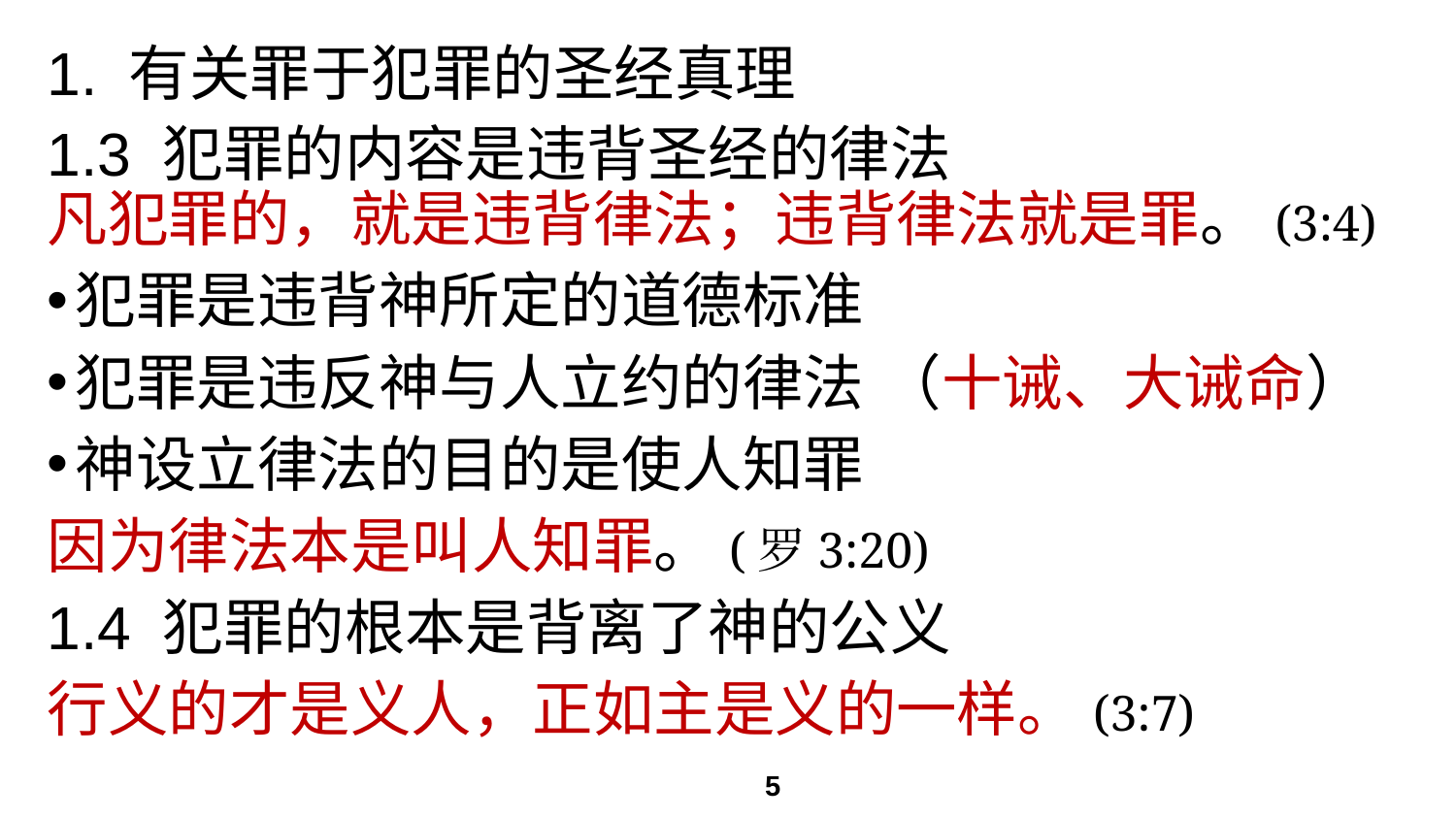

# 1. 有关罪于犯罪的圣经真理
1.3 犯罪的内容是违背圣经的律法
凡犯罪的，就是违背律法；违背律法就是罪。(3:4)
犯罪是违背神所定的道德标准
犯罪是违反神与人立约的律法 （十诫、大诫命）
神设立律法的目的是使人知罪
因为律法本是叫人知罪。(罗3:20)
1.4 犯罪的根本是背离了神的公义
行义的才是义人，正如主是义的一样。(3:7)

5